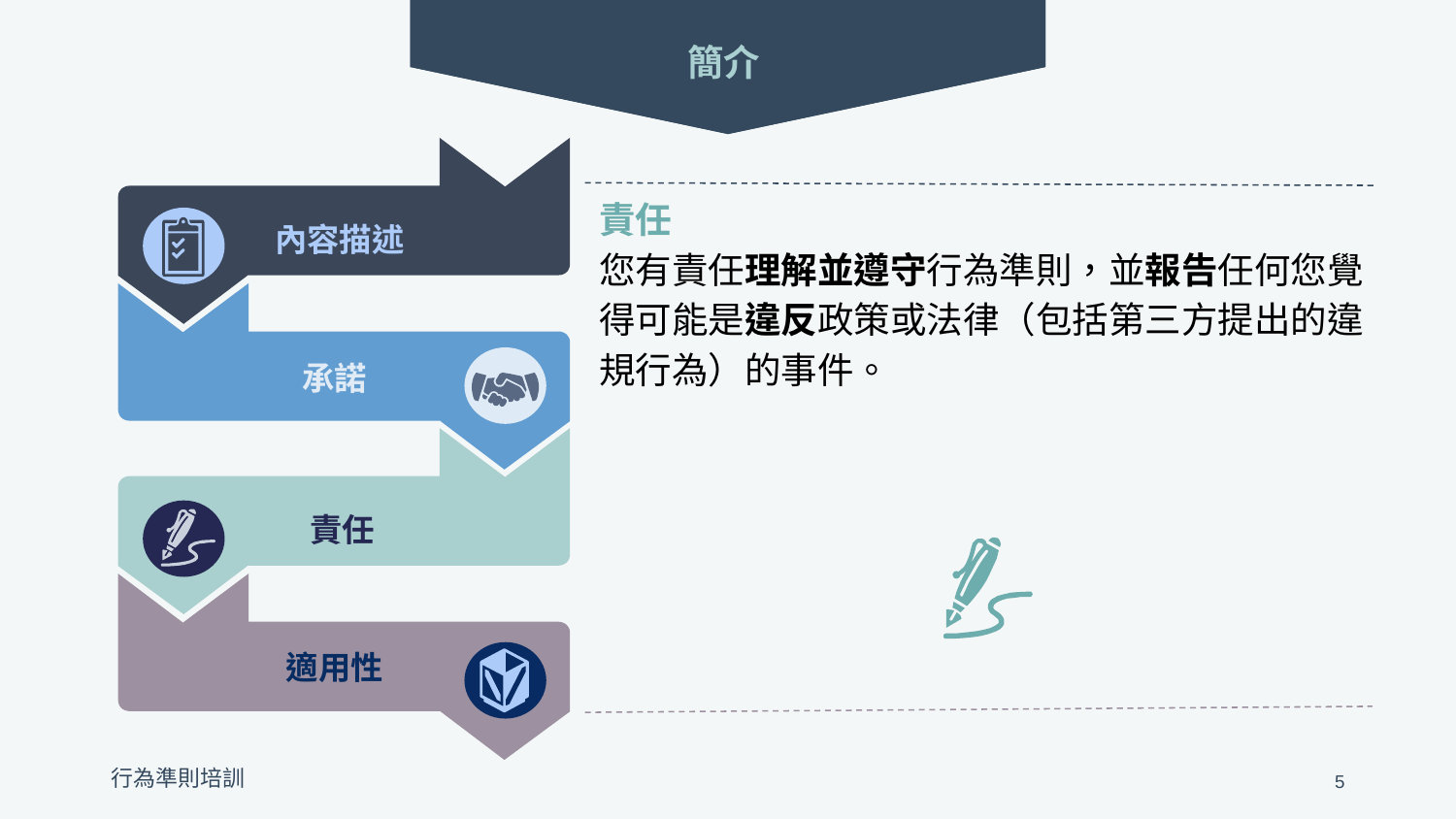

簡介

內容描述

承諾

責任

適用性
責任
您有責任理解並遵守行為準則，並報告任何您覺得可能是違反政策或法律（包括第三方提出的違規行為）的事件。

5